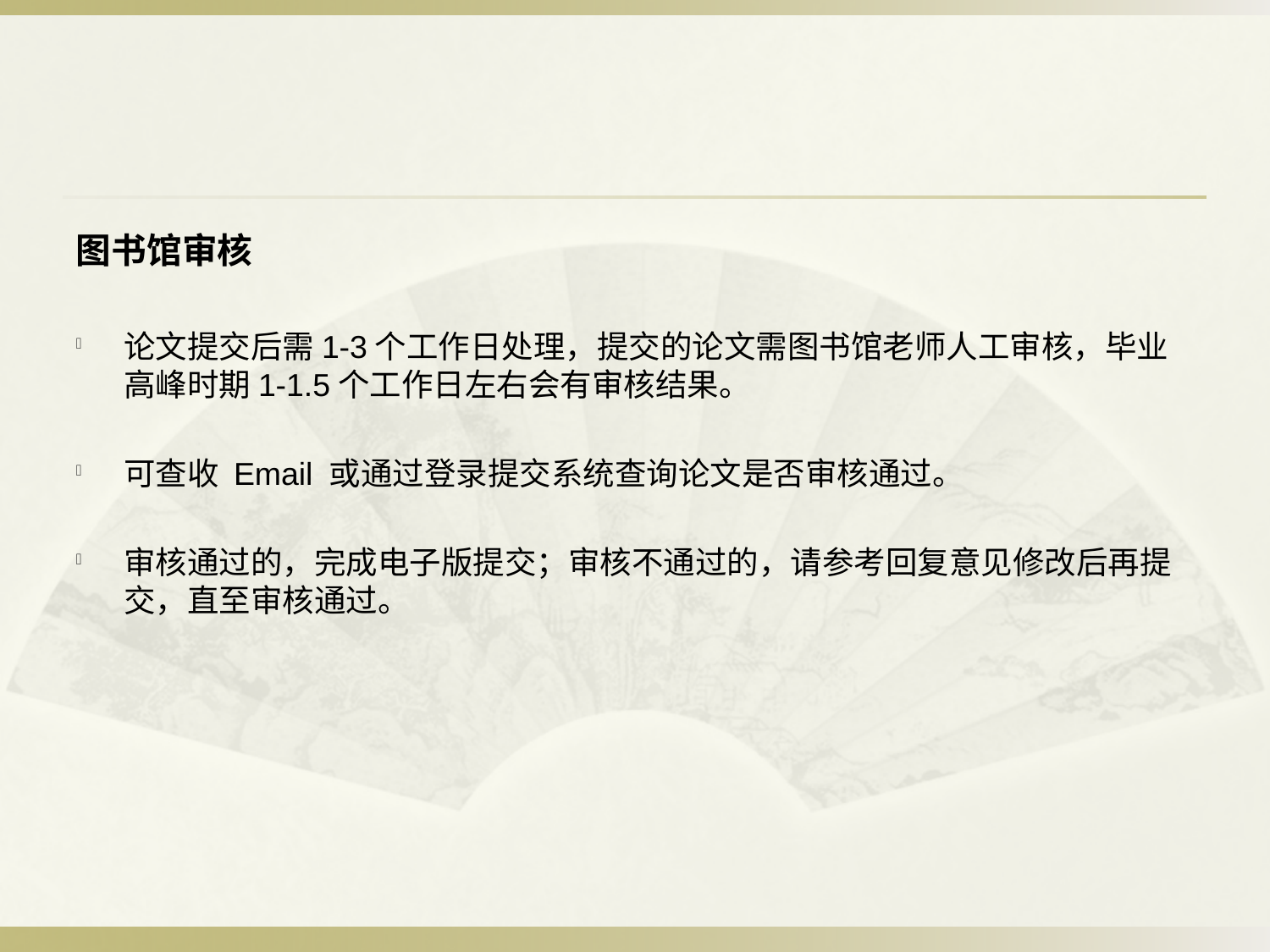

图书馆审核

论文提交后需1-3个工作日处理，提交的论文需图书馆老师人工审核，毕业高峰时期1-1.5个工作日左右会有审核结果。

可查收 Email 或通过登录提交系统查询论文是否审核通过。

审核通过的，完成电子版提交；审核不通过的，请参考回复意见修改后再提交，直至审核通过。